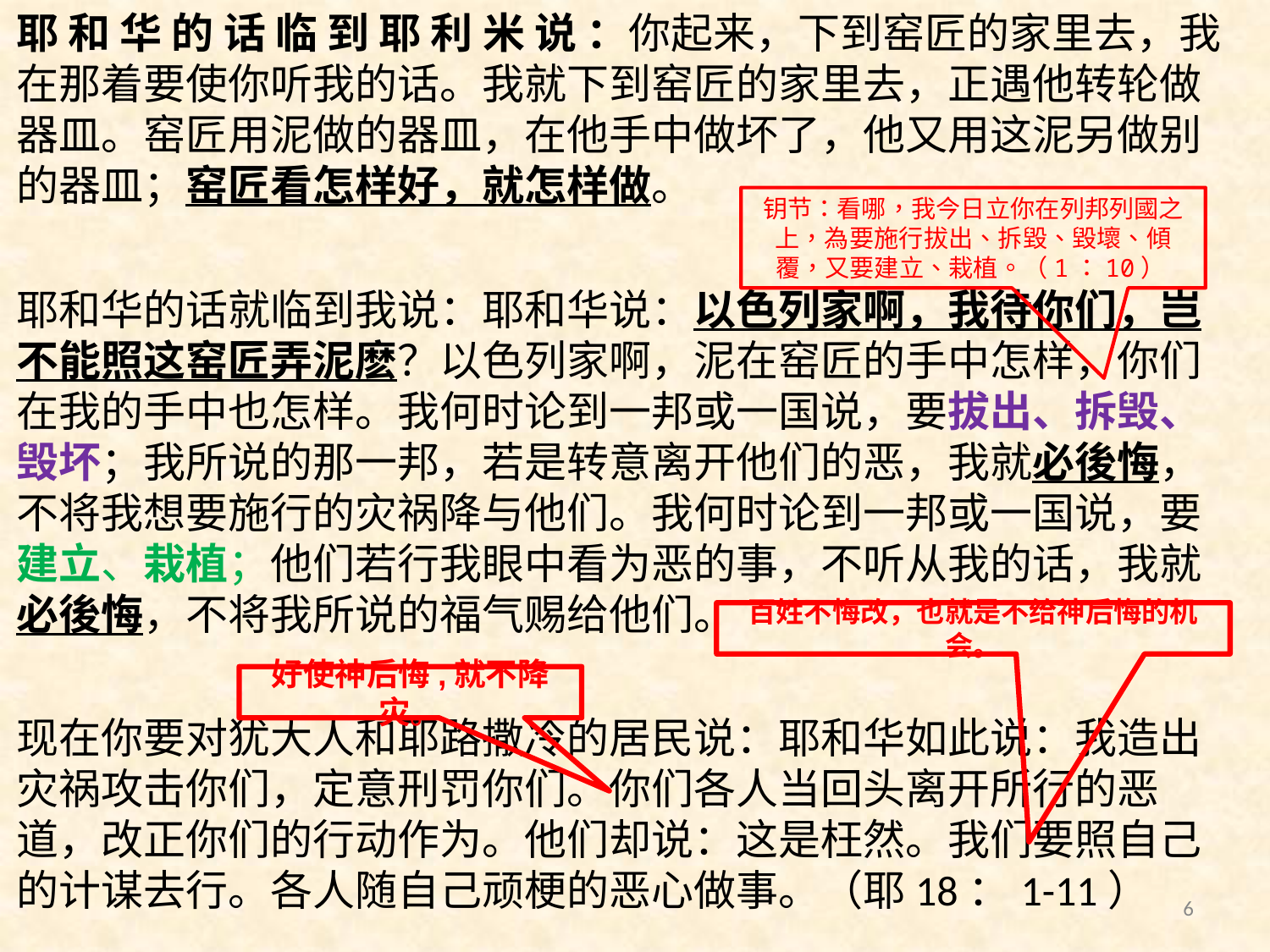

耶 和 华 的 话 临 到 耶 利 米 说 ：你起来，下到窑匠的家里去，我在那着要使你听我的话。我就下到窑匠的家里去，正遇他转轮做器皿。窑匠用泥做的器皿，在他手中做坏了，他又用这泥另做别的器皿；窑匠看怎样好，就怎样做。

耶和华的话就临到我说：耶和华说：以色列家啊，我待你们，岂不能照这窑匠弄泥麽？以色列家啊，泥在窑匠的手中怎样，你们在我的手中也怎样。我何时论到一邦或一国说，要拔出、拆毁、毁坏；我所说的那一邦，若是转意离开他们的恶，我就必後悔，不将我想要施行的灾祸降与他们。我何时论到一邦或一国说，要建立、栽植；他们若行我眼中看为恶的事，不听从我的话，我就必後悔，不将我所说的福气赐给他们。

现在你要对犹大人和耶路撒冷的居民说：耶和华如此说：我造出灾祸攻击你们，定意刑罚你们。你们各人当回头离开所行的恶道，改正你们的行动作为。他们却说：这是枉然。我们要照自己的计谋去行。各人随自己顽梗的恶心做事。（耶18：1-11）
钥节：看哪，我今日立你在列邦列國之上，為要施行拔出、拆毀、毀壞、傾覆，又要建立、栽植。（1：10）
百姓不悔改，也就是不给神后悔的机会。
好使神后悔,就不降灾。
6